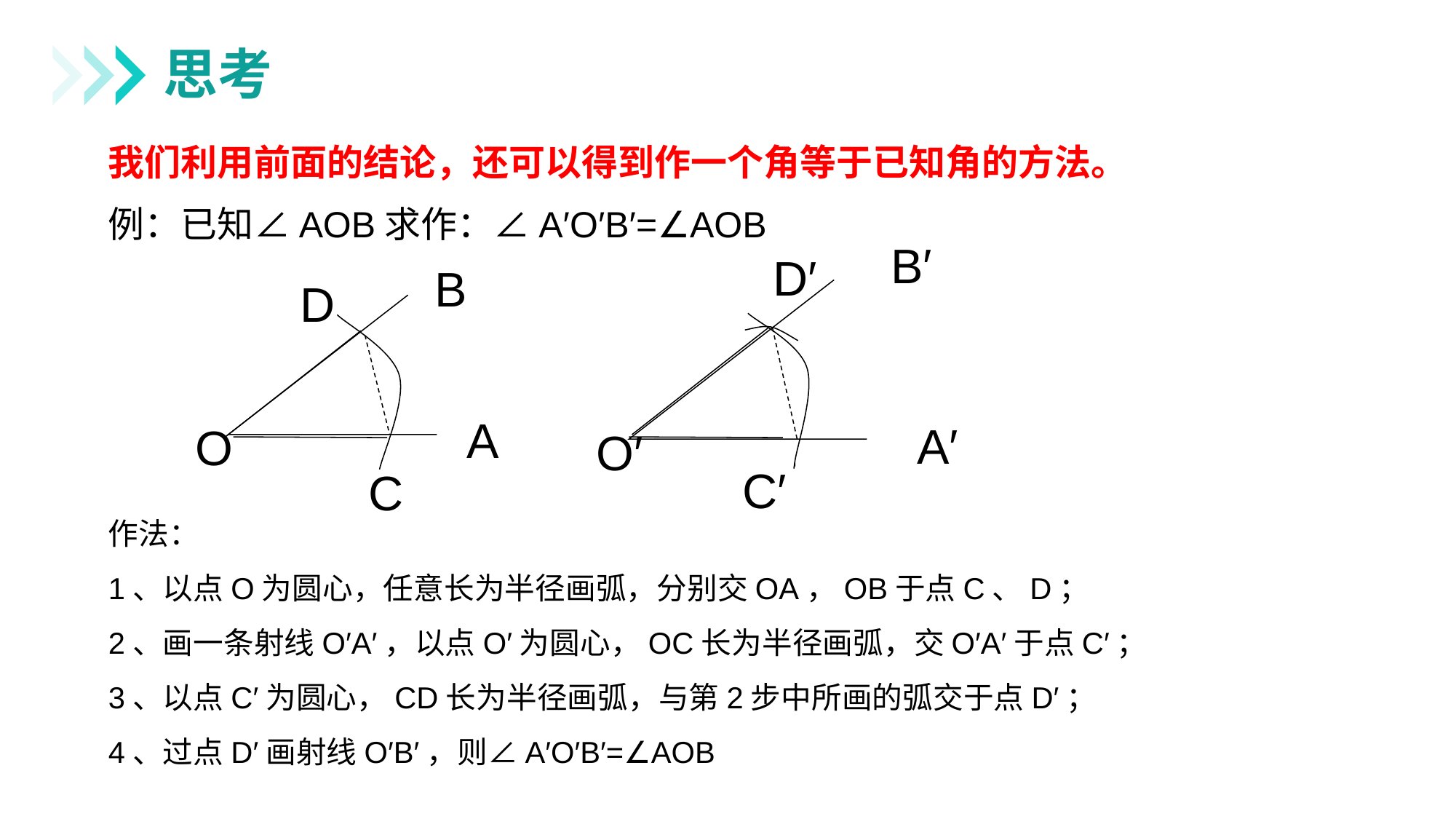

思考
我们利用前面的结论，还可以得到作一个角等于已知角的方法。
例：已知∠AOB求作：∠A′O′B′=∠AOB
B′
D′
B
D

A
A′
O
O′

C′
C
作法：
1、以点O为圆心，任意长为半径画弧，分别交OA，OB于点C、D；
2、画一条射线O′A′，以点O′为圆心，OC长为半径画弧，交O′A′于点C′；
3、以点C′为圆心，CD长为半径画弧，与第2步中所画的弧交于点D′；
4、过点D′画射线O′B′，则∠A′O′B′=∠AOB